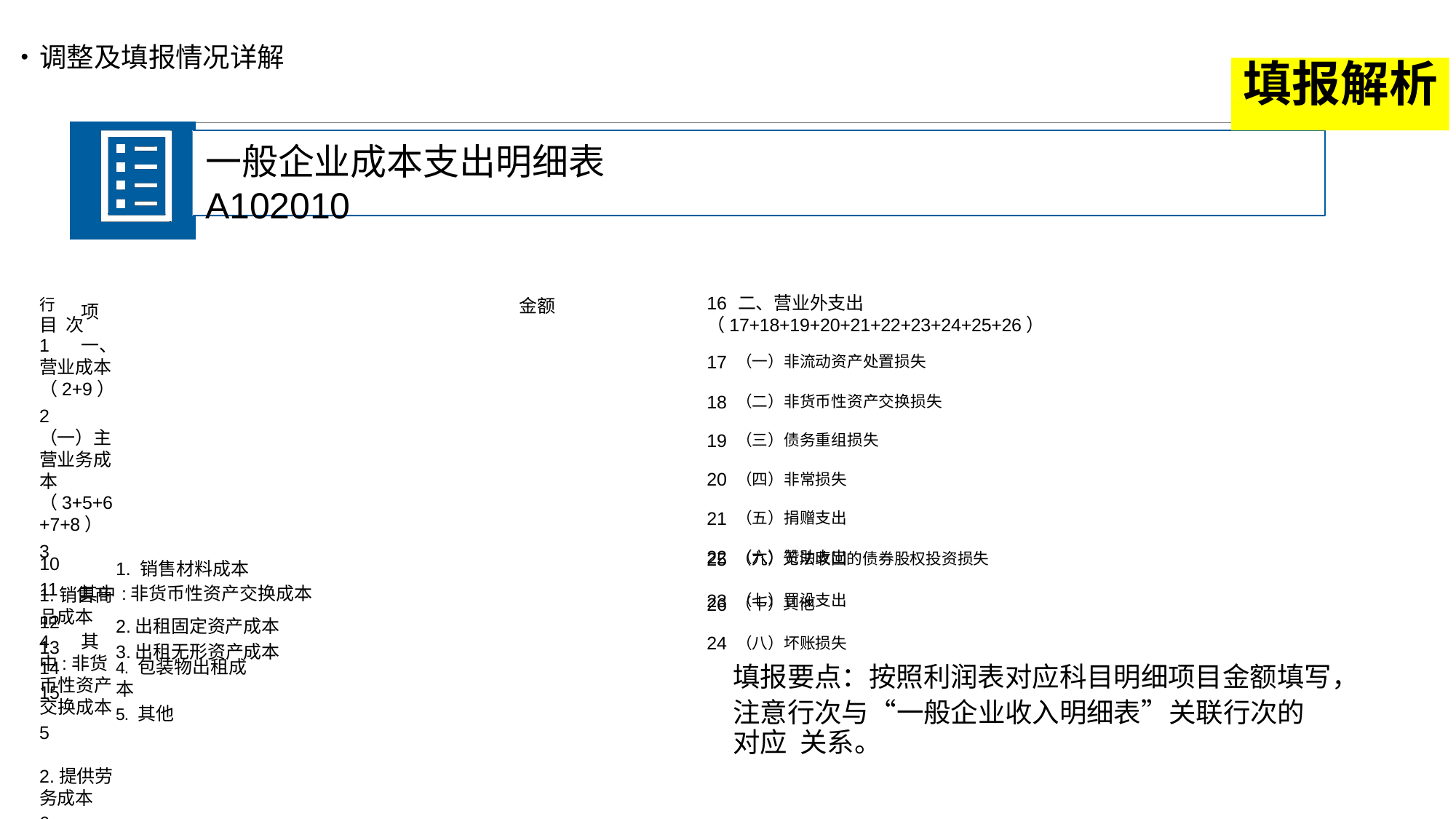

•	调整及填报情况详解
# 填报解析

一般企业成本支出明细表A102010

16 二、营业外支出（17+18+19+20+21+22+23+24+25+26）
17 （一）非流动资产处置损失
18 （二）非货币性资产交换损失
19 （三）债务重组损失
20 （四）非常损失
21 （五）捐赠支出
22 （六）赞助支出
23 （七）罚没支出
24 （八）坏账损失
金额
行	项目  次
1	一、营业成本（2+9）
2	（一）主营业务成本（3+5+6+7+8）
3	1.销售商品成本
4	其中:非货币性资产交换成本
5	2.提供劳务成本
6	3.建造合同成本
7	4. 让渡资产使用权成本
8	5. 其他
9	（二）其他业务成本（10+12+13+14+15）
| 10 | 1. 销售材料成本 | 25 （九）无法收回的债券股权投资损失 |
| --- | --- | --- |
| 11 | 其中:非货币性资产交换成本 | 26 （十）其他 |
| 12 | 2.出租固定资产成本 |  |
| 13 | 3.出租无形资产成本 |  |
4. 包装物出租成本
5. 其他
14
15
填报要点：按照利润表对应科目明细项目金额填写，
注意行次与“一般企业收入明细表”关联行次的对应  关系。